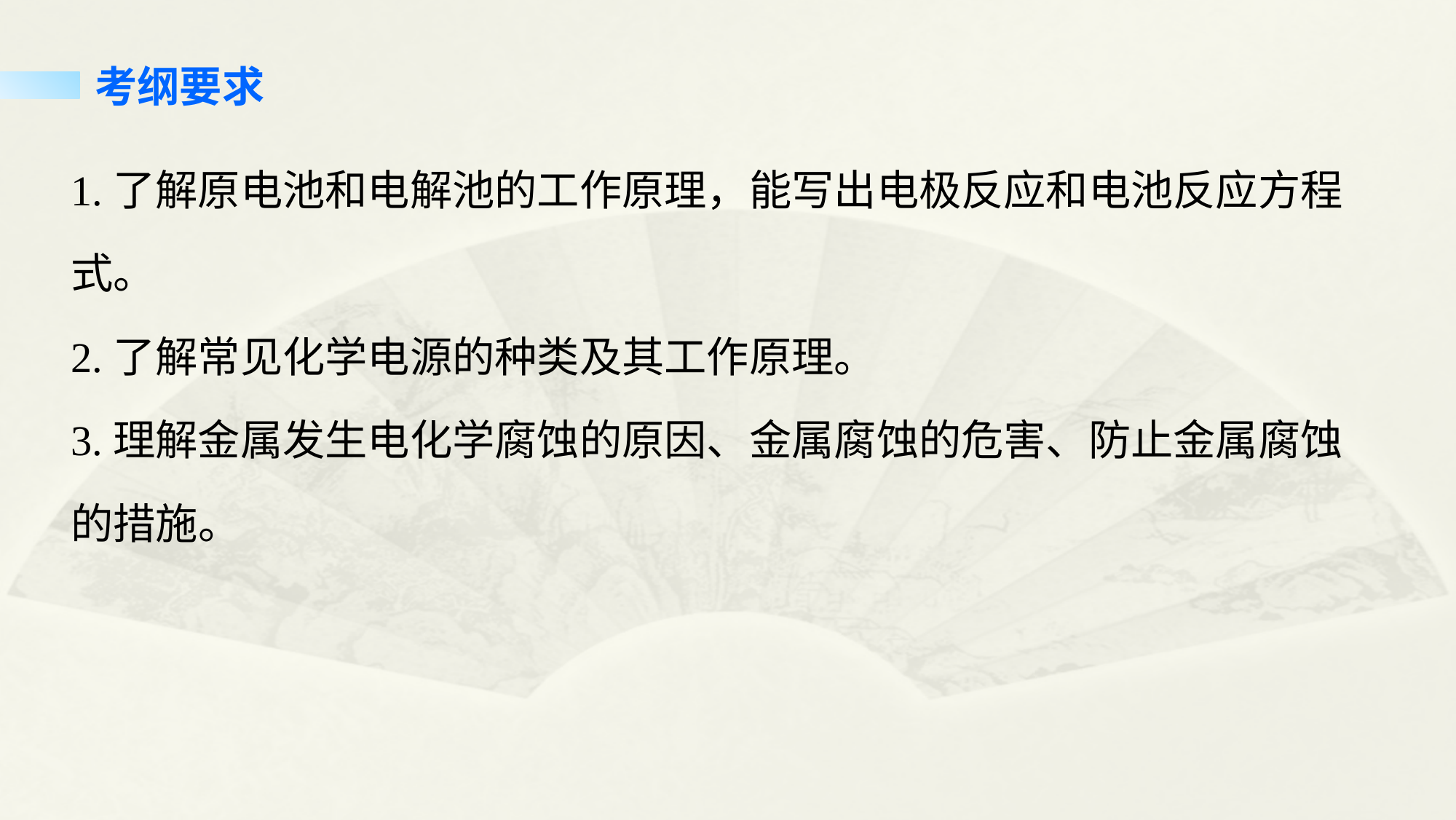

考纲要求

1.了解原电池和电解池的工作原理，能写出电极反应和电池反应方程式。
2.了解常见化学电源的种类及其工作原理。
3.理解金属发生电化学腐蚀的原因、金属腐蚀的危害、防止金属腐蚀的措施。